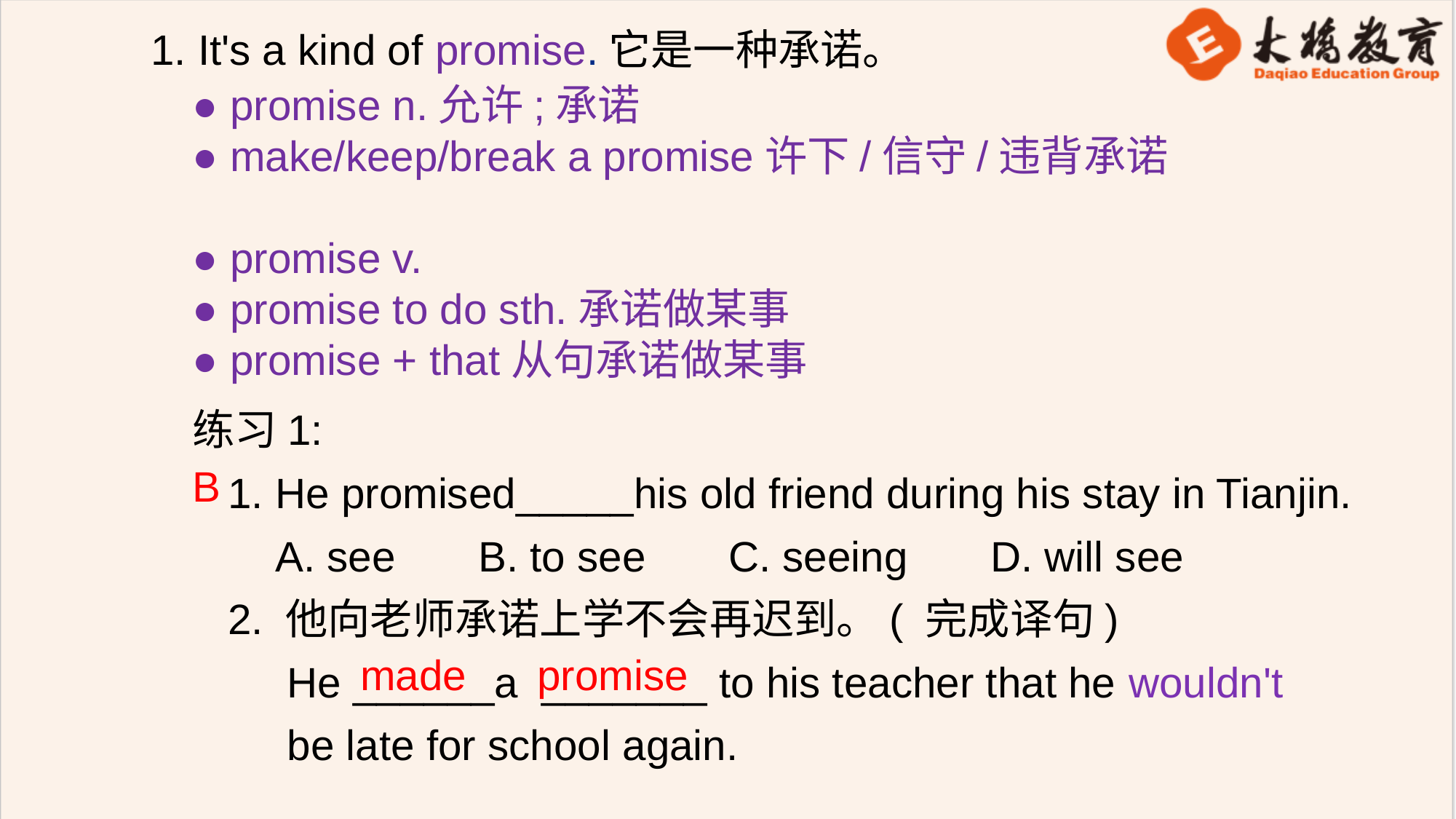

1. It's a kind of promise.它是一种承诺。
● promise n.允许;承诺
● make/keep/break a promise许下/信守/违背承诺

● promise v.
● promise to do sth.承诺做某事
● promise + that从句承诺做某事
练习1:
   1. He promised_____his old friend during his stay in Tianjin.
       A. see       B. to see       C. seeing       D. will see
   2. 他向老师承诺上学不会再迟到。( 完成译句)
        He ______a  _______ to his teacher that he wouldn't
        be late for school again.
B
made      promise